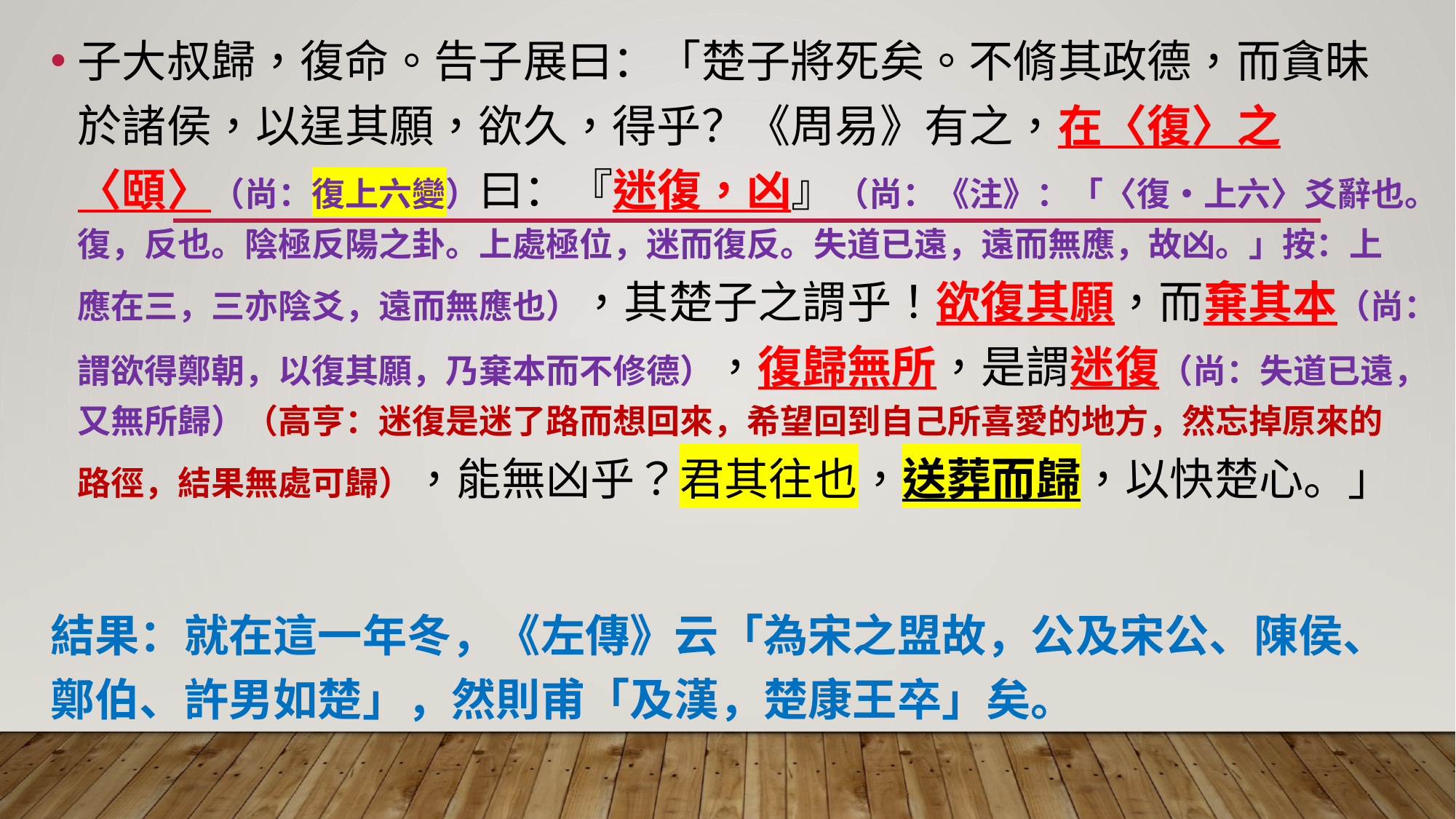

子大叔歸，復命。告子展曰：「楚子將死矣。不脩其政德，而貪昧於諸侯，以逞其願，欲久，得乎？《周易》有之，在〈復〉之〈頤〉（尚：復上六變）曰：『迷復，凶』（尚：《注》：「〈復•上六〉爻辭也。復，反也。陰極反陽之卦。上處極位，迷而復反。失道已遠，遠而無應，故凶。」按：上應在三，三亦陰爻，遠而無應也），其楚子之謂乎！欲復其願，而棄其本（尚：謂欲得鄭朝，以復其願，乃棄本而不修德），復歸無所，是謂迷復（尚：失道已遠，又無所歸）（高亨：迷復是迷了路而想回來，希望回到自己所喜愛的地方，然忘掉原來的路徑，結果無處可歸），能無凶乎？君其往也，送葬而歸，以快楚心。」

結果：就在這一年冬，《左傳》云「為宋之盟故，公及宋公、陳侯、鄭伯、許男如楚」，然則甫「及漢，楚康王卒」矣。